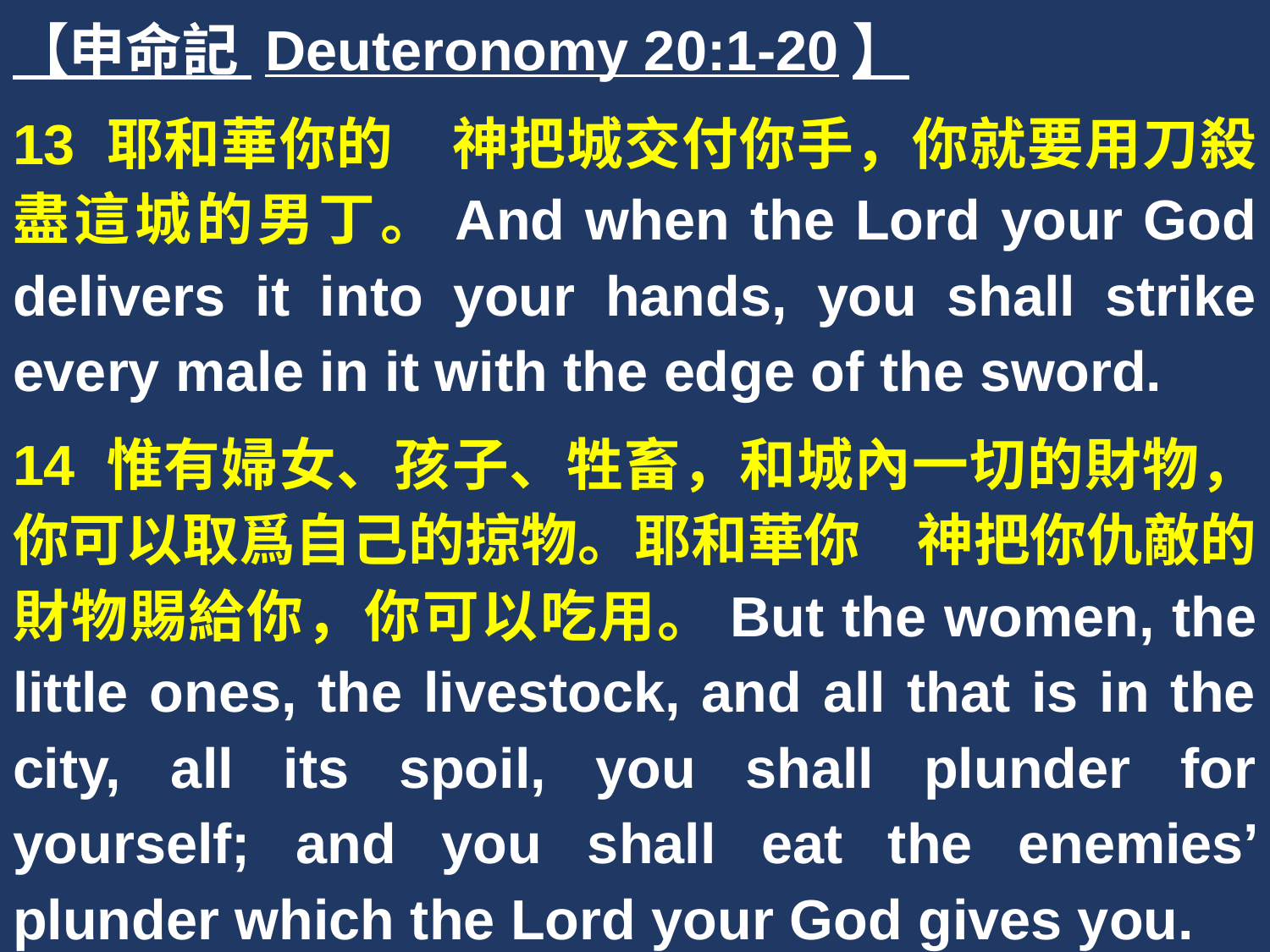

【申命記 Deuteronomy 20:1-20】
13 耶和華你的　神把城交付你手，你就要用刀殺盡這城的男丁。And when the Lord your God delivers it into your hands, you shall strike every male in it with the edge of the sword.
14 惟有婦女、孩子、牲畜，和城內一切的財物，你可以取爲自己的掠物。耶和華你　神把你仇敵的財物賜給你，你可以吃用。But the women, the little ones, the livestock, and all that is in the city, all its spoil, you shall plunder for yourself; and you shall eat the enemies’ plunder which the Lord your God gives you.